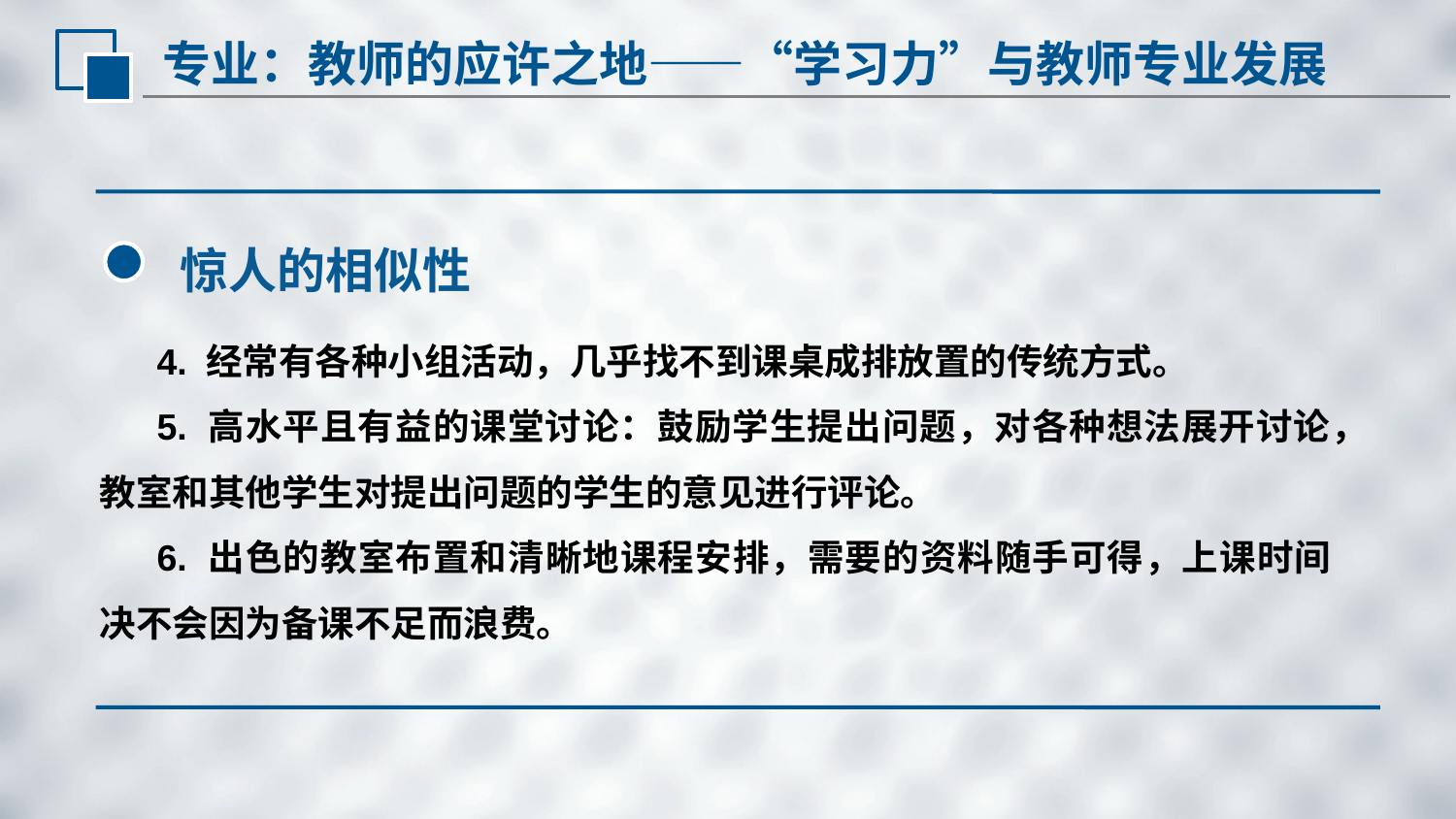

专业：教师的应许之地——“学习力”与教师专业发展

惊人的相似性

4. 经常有各种小组活动，几乎找不到课桌成排放置的传统方式。
5. 高水平且有益的课堂讨论：鼓励学生提出问题，对各种想法展开讨论，教室和其他学生对提出问题的学生的意见进行评论。
6. 出色的教室布置和清晰地课程安排，需要的资料随手可得，上课时间决不会因为备课不足而浪费。